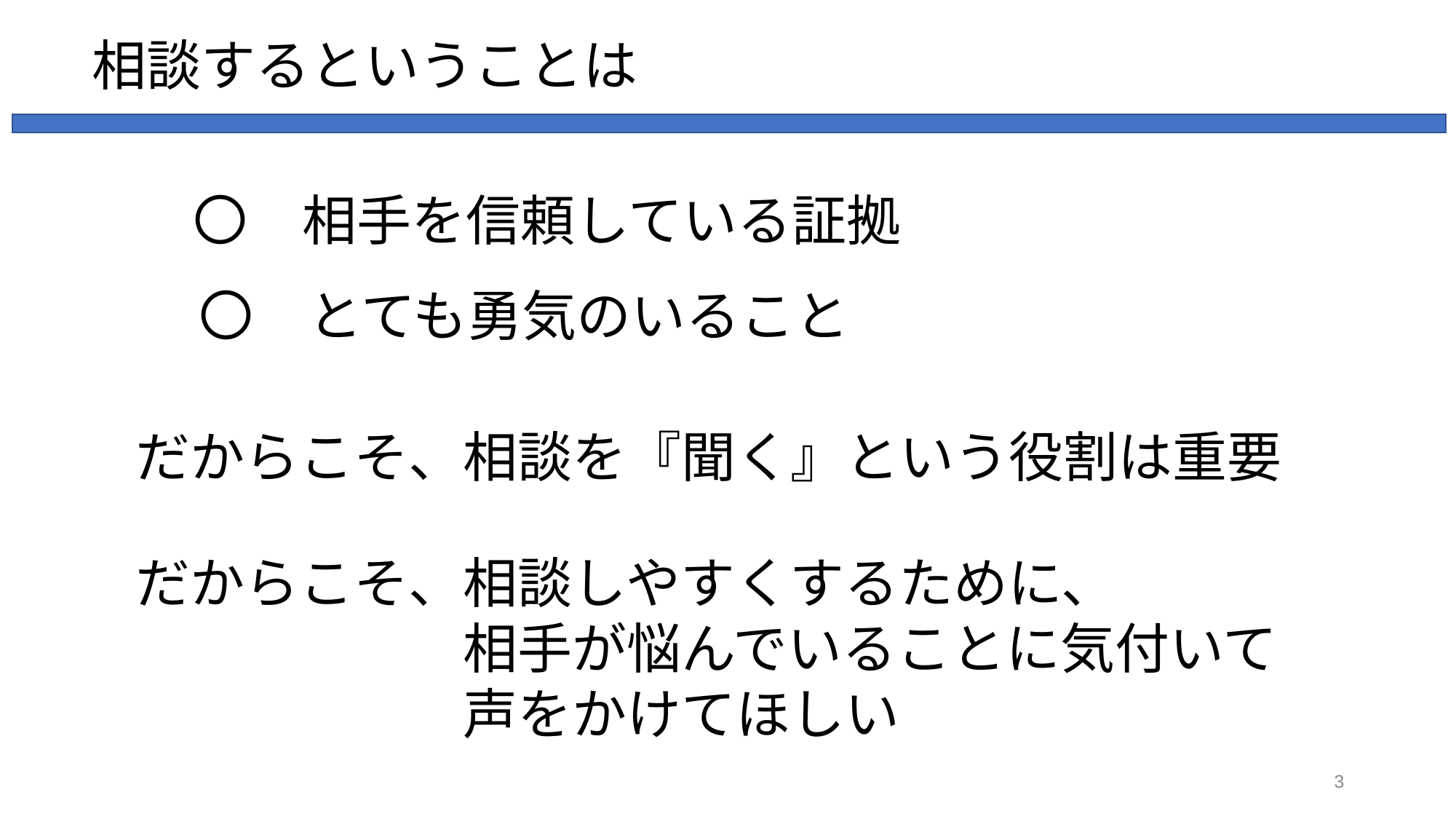

相談するということは

〇　相手を信頼している証拠
〇　とても勇気のいること
だからこそ、相談を『聞く』という役割は重要
だからこそ、相談しやすくするために、
　　　　　　相手が悩んでいることに気付いて
　　　　　　声をかけてほしい
3